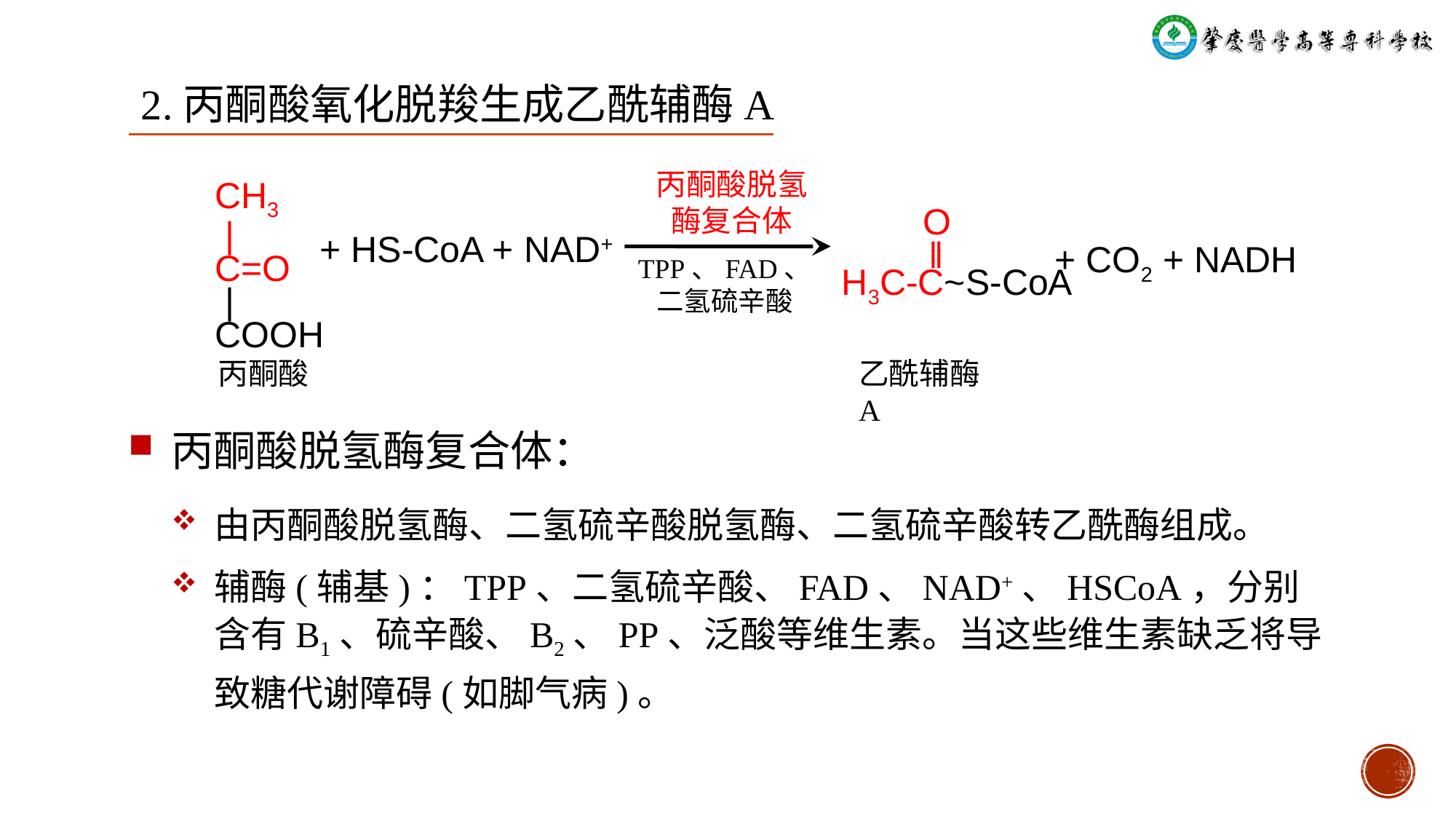

2.丙酮酸氧化脱羧生成乙酰辅酶A
丙酮酸脱氢
酶复合体
CH3
 |
C=O
 |
COOH
        O
         ǁ
H3C-C~S-CoA
+ HS-CoA + NAD+
+ CO2 + NADH
TPP、FAD、
二氢硫辛酸

丙酮酸
乙酰辅酶A
# 丙酮酸脱氢酶复合体：
由丙酮酸脱氢酶、二氢硫辛酸脱氢酶、二氢硫辛酸转乙酰酶组成。
辅酶(辅基)：TPP、二氢硫辛酸、FAD、NAD+、HSCoA，分别含有B1、硫辛酸、B2、PP、泛酸等维生素。当这些维生素缺乏将导致糖代谢障碍(如脚气病)。